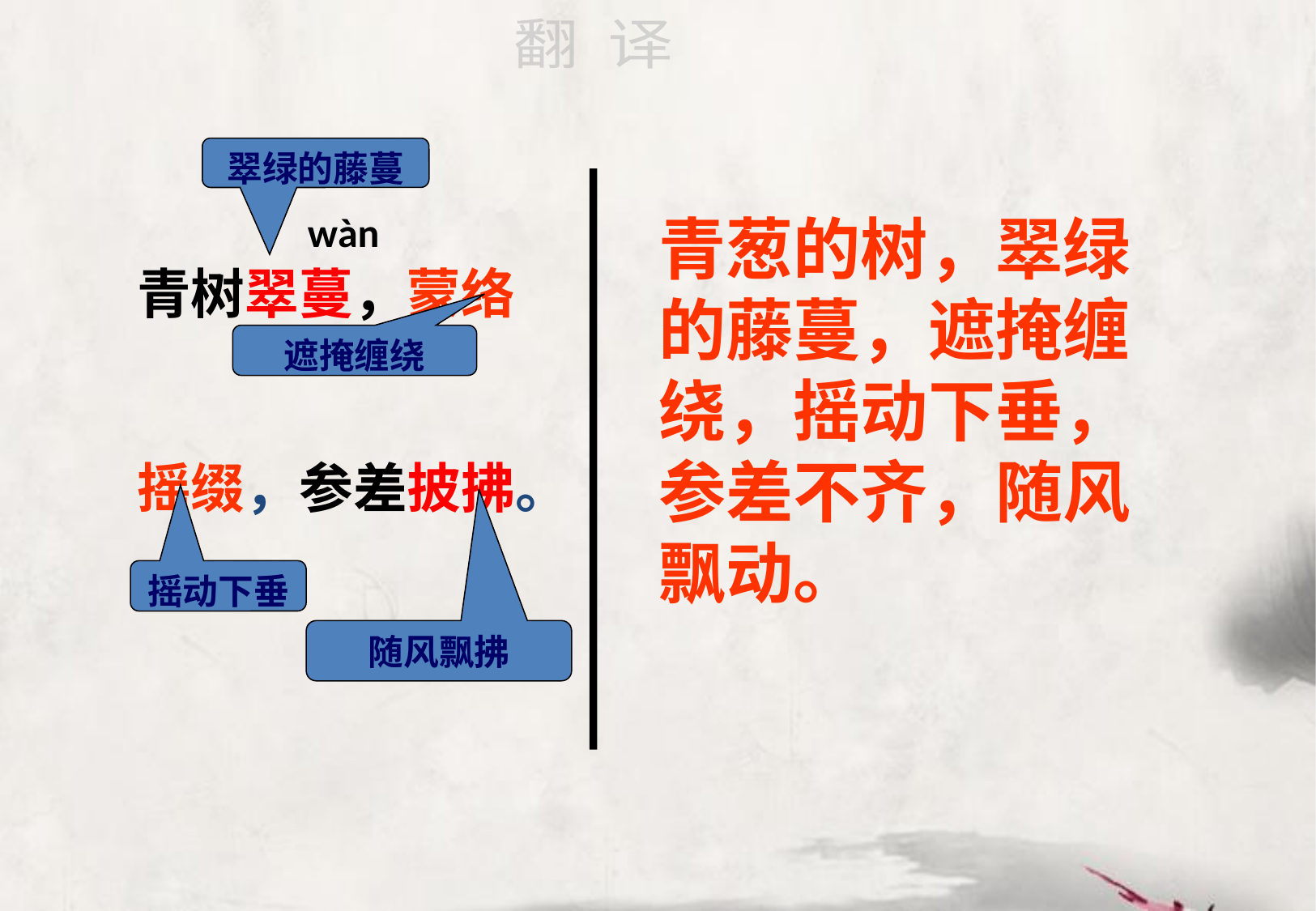

翻  译
青树翠蔓，蒙络摇缀，参差披拂。
翠绿的藤蔓

wàn
青葱的树，翠绿的藤蔓，遮掩缠绕，摇动下垂，参差不齐，随风飘动。

遮掩缠绕
摇动下垂
随风飘拂